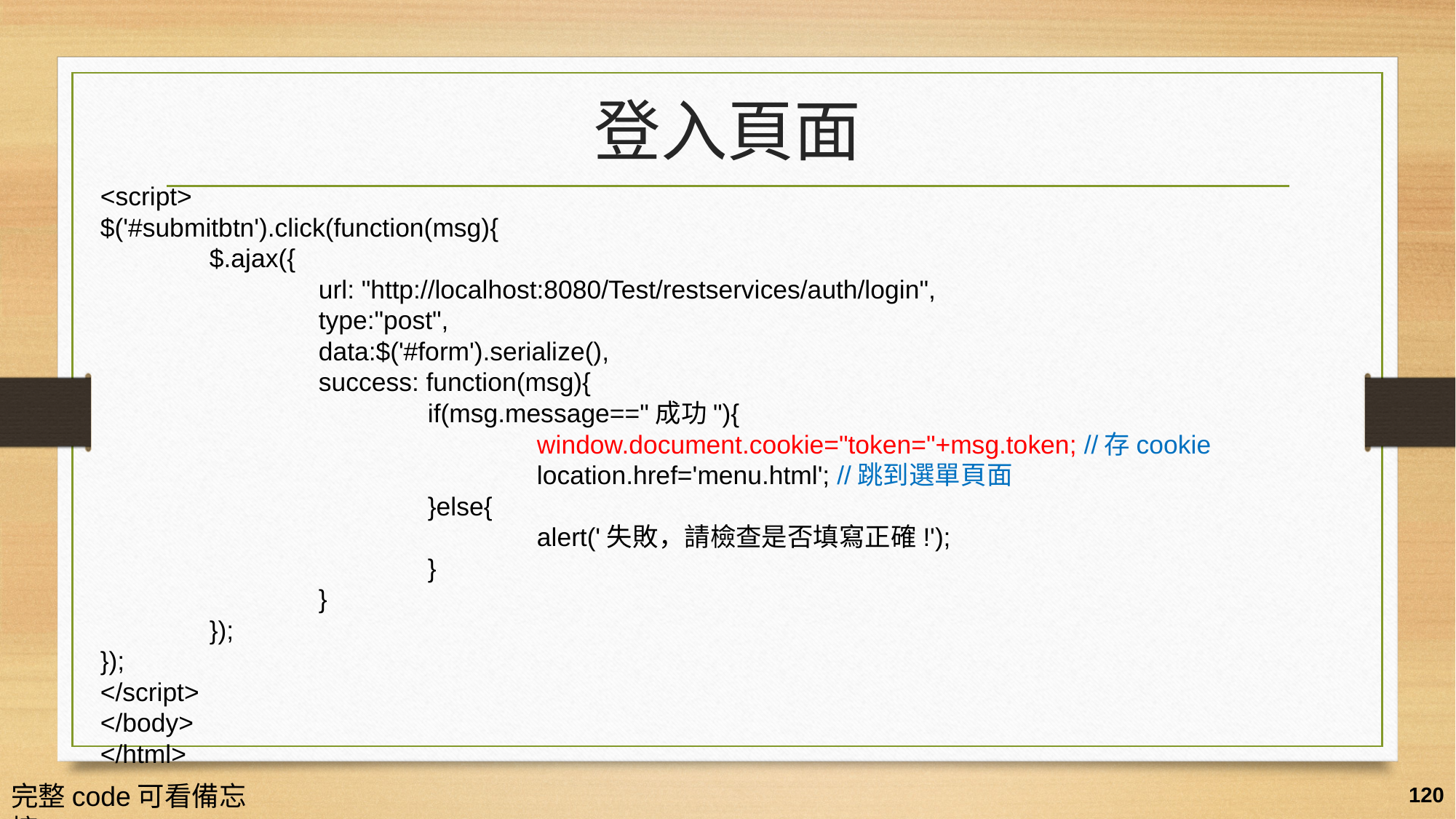

# 登入頁面
<script>
$('#submitbtn').click(function(msg){
	$.ajax({
		url: "http://localhost:8080/Test/restservices/auth/login",
		type:"post",
		data:$('#form').serialize(),
		success: function(msg){
			if(msg.message=="成功"){
				window.document.cookie="token="+msg.token; //存cookie
				location.href='menu.html'; //跳到選單頁面
			}else{
				alert('失敗，請檢查是否填寫正確!');
			}
		}
	});
});
</script>
</body>
</html>
完整code可看備忘搞
120